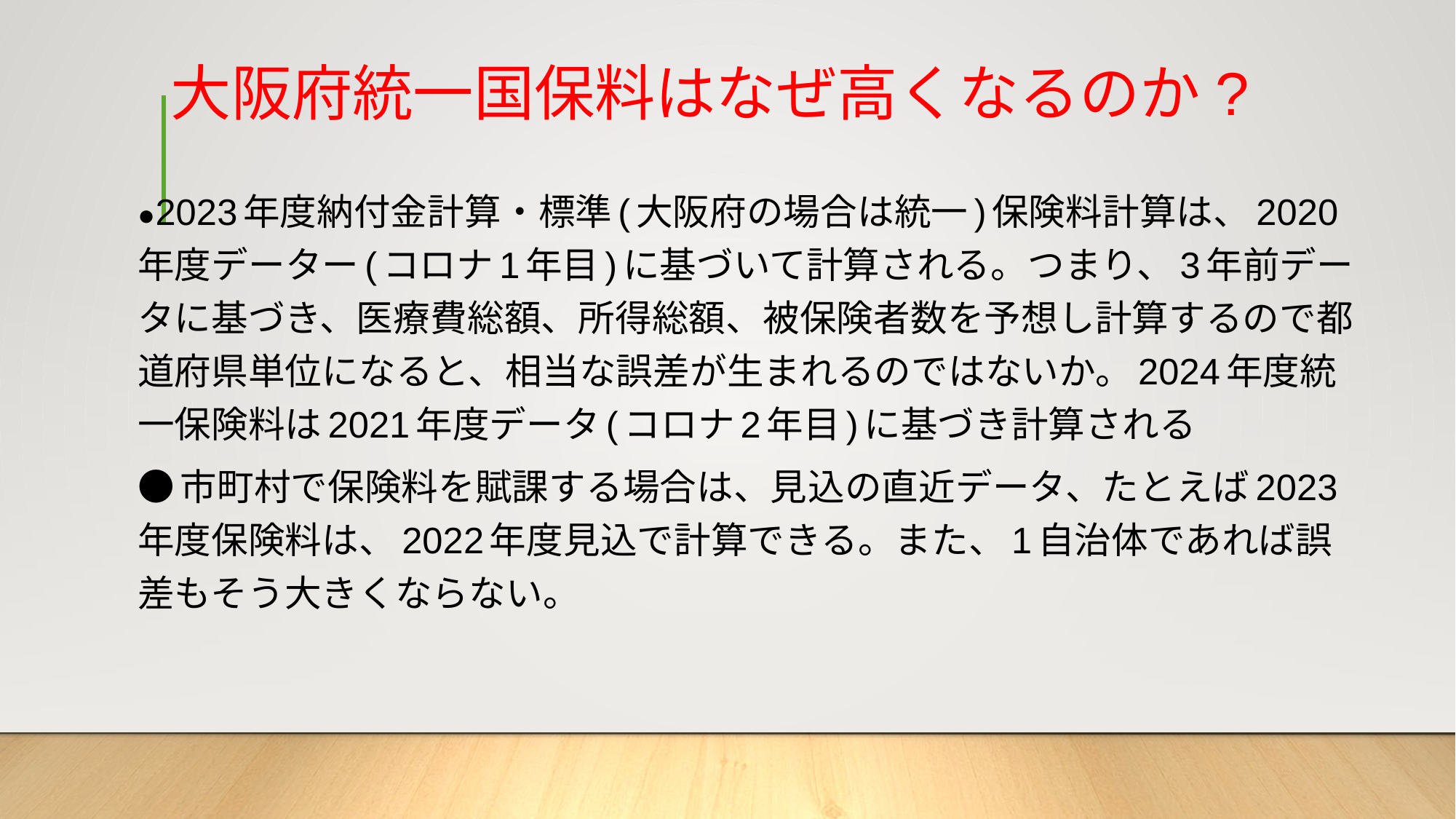

# 大阪府統一国保料はなぜ高くなるのか?
●2023年度納付金計算・標準(大阪府の場合は統一)保険料計算は、2020年度データー(コロナ1年目)に基づいて計算される。つまり、3年前データに基づき、医療費総額、所得総額、被保険者数を予想し計算するので都道府県単位になると、相当な誤差が生まれるのではないか。2024年度統一保険料は2021年度データ(コロナ2年目)に基づき計算される
●市町村で保険料を賦課する場合は、見込の直近データ、たとえば2023年度保険料は、2022年度見込で計算できる。また、1自治体であれば誤差もそう大きくならない。